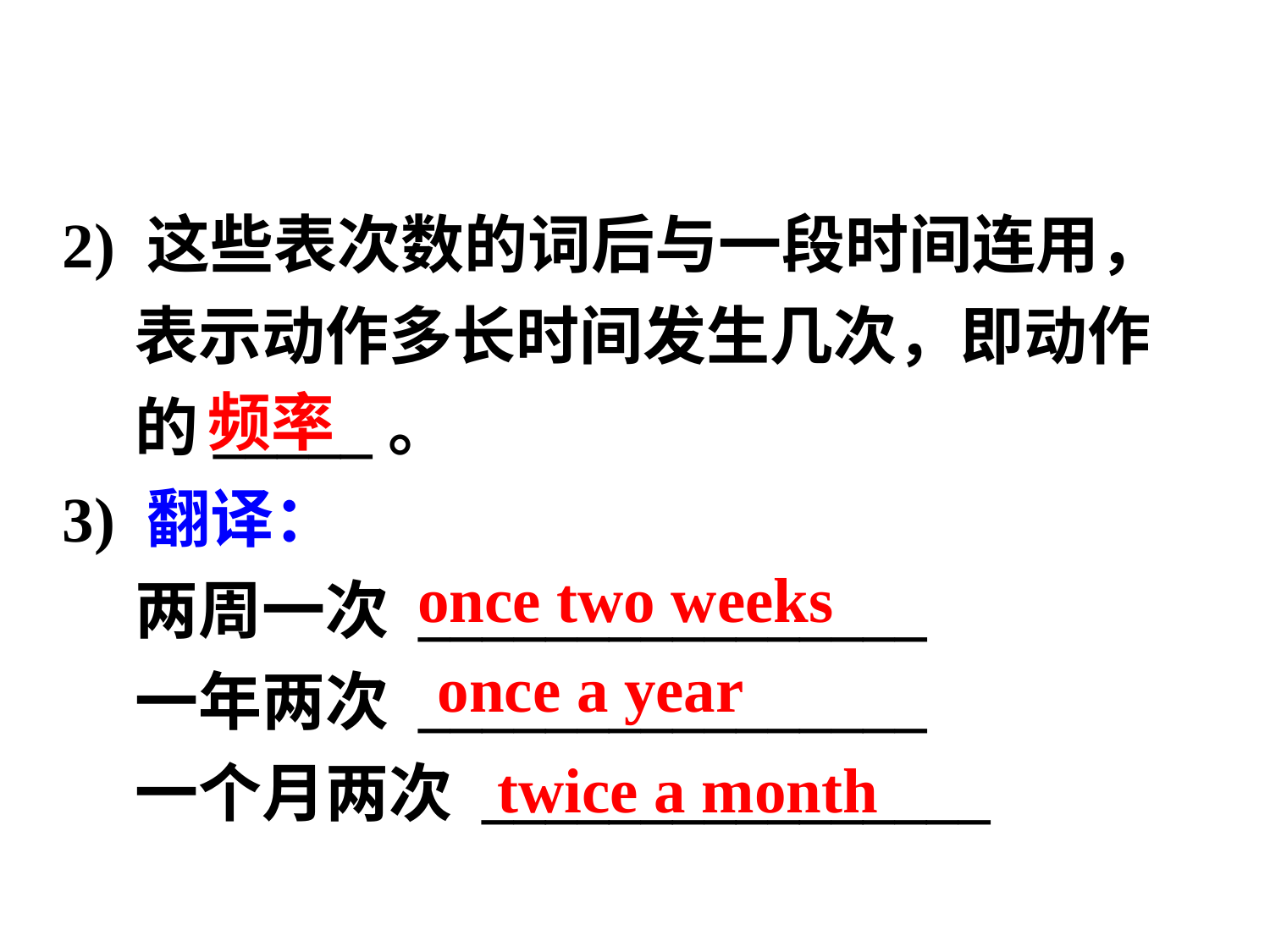

2) 这些表次数的词后与一段时间连用，
    表示动作多长时间发生几次，即动作
    的_____。
3) 翻译：
    两周一次 ________________
    一年两次 ________________
    一个月两次 ________________
频率
once two weeks
once a year
twice a month